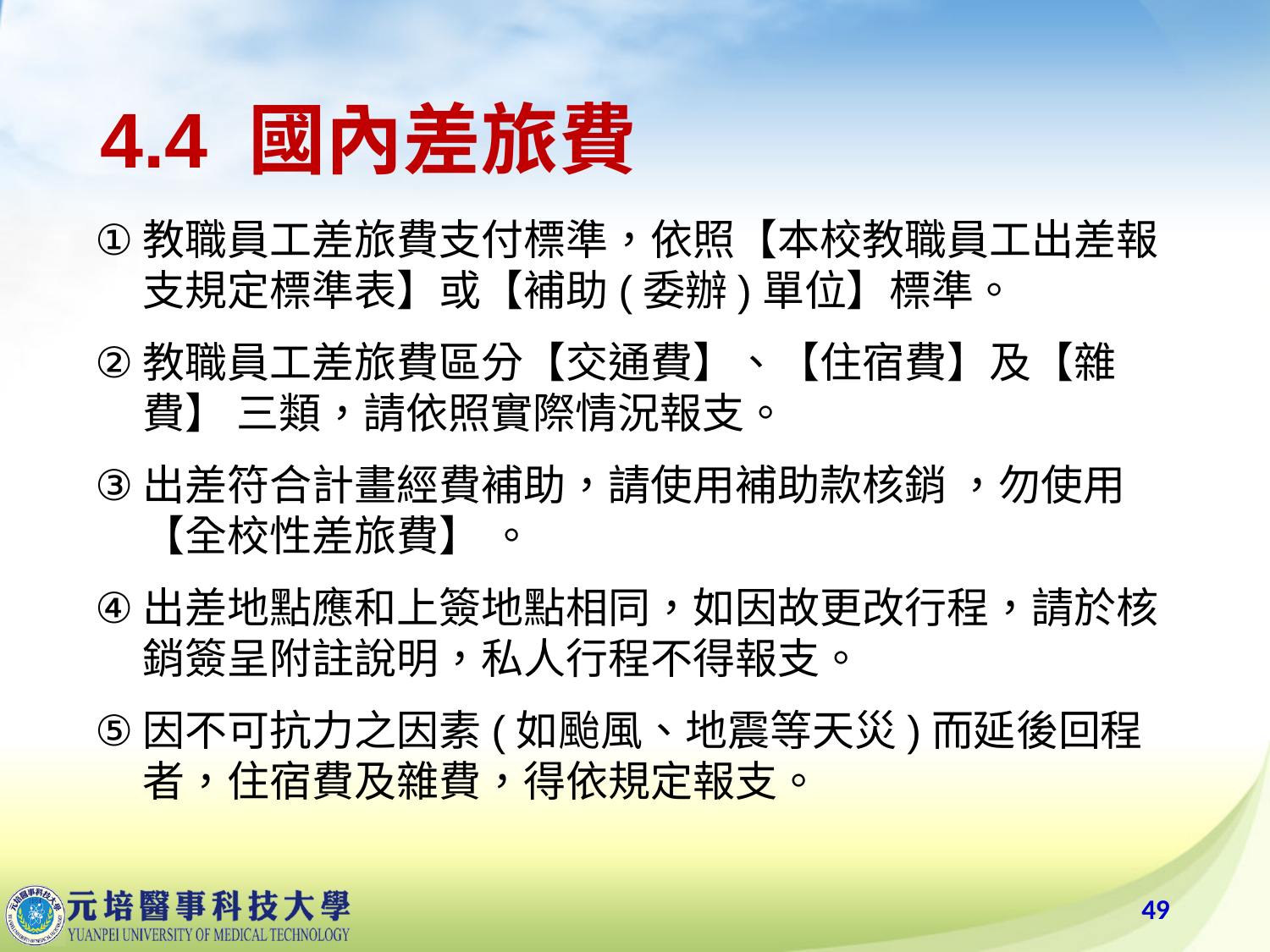

# 4.4 國內差旅費
教職員工差旅費支付標準，依照【本校教職員工出差報支規定標準表】或【補助(委辦)單位】標準。
教職員工差旅費區分【交通費】、【住宿費】及【雜費】 三類，請依照實際情況報支。
出差符合計畫經費補助，請使用補助款核銷 ，勿使用【全校性差旅費】 。
出差地點應和上簽地點相同，如因故更改行程，請於核銷簽呈附註說明，私人行程不得報支。
因不可抗力之因素(如颱風、地震等天災)而延後回程者，住宿費及雜費，得依規定報支。
49